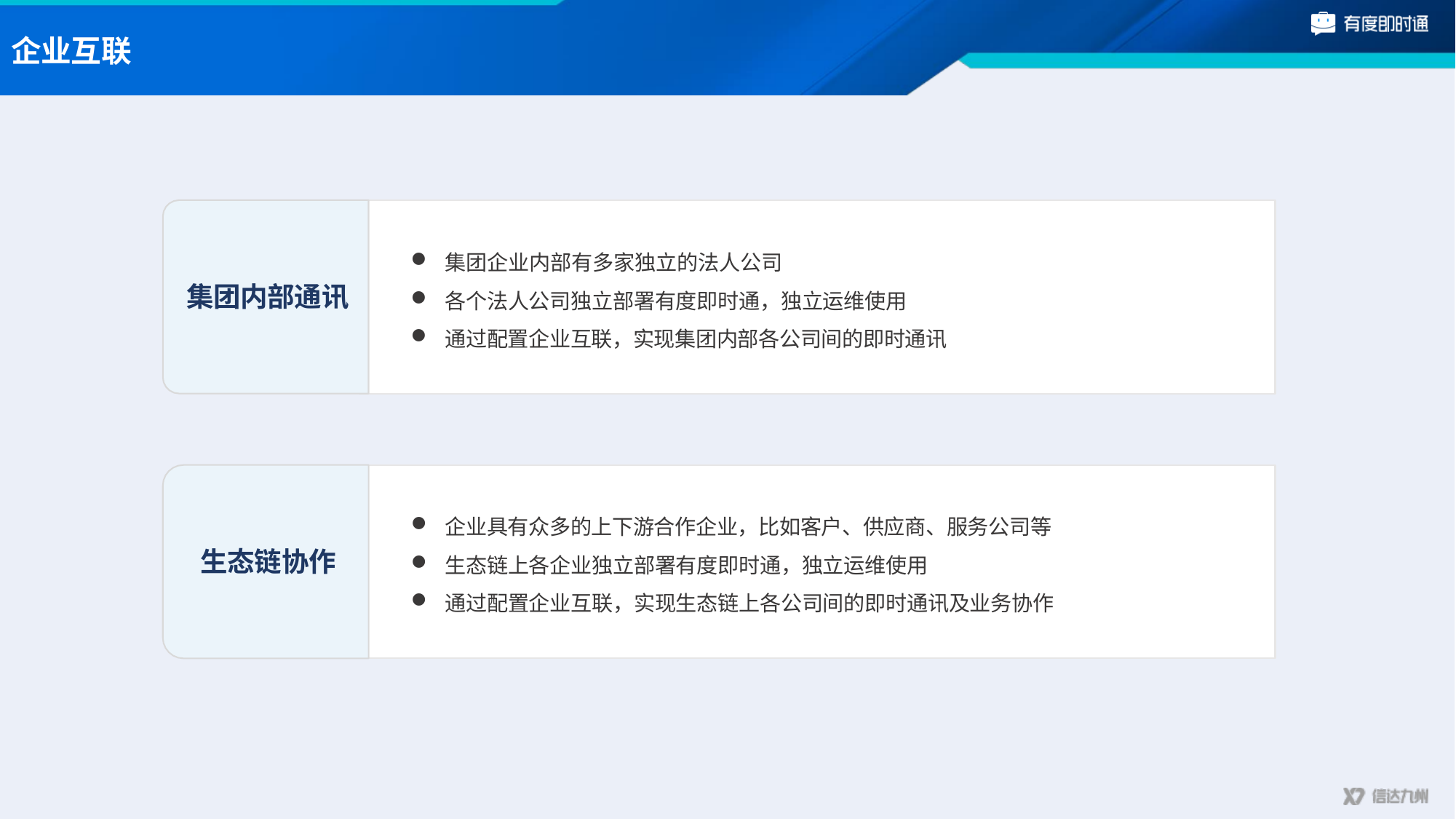

# 企业互联

集团企业内部有多家独立的法人公司
各个法人公司独立部署有度即时通，独立运维使用
通过配置企业互联，实现集团内部各公司间的即时通讯
集团内部通讯

企业具有众多的上下游合作企业，比如客户、供应商、服务公司等
生态链上各企业独立部署有度即时通，独立运维使用
通过配置企业互联，实现生态链上各公司间的即时通讯及业务协作
生态链协作